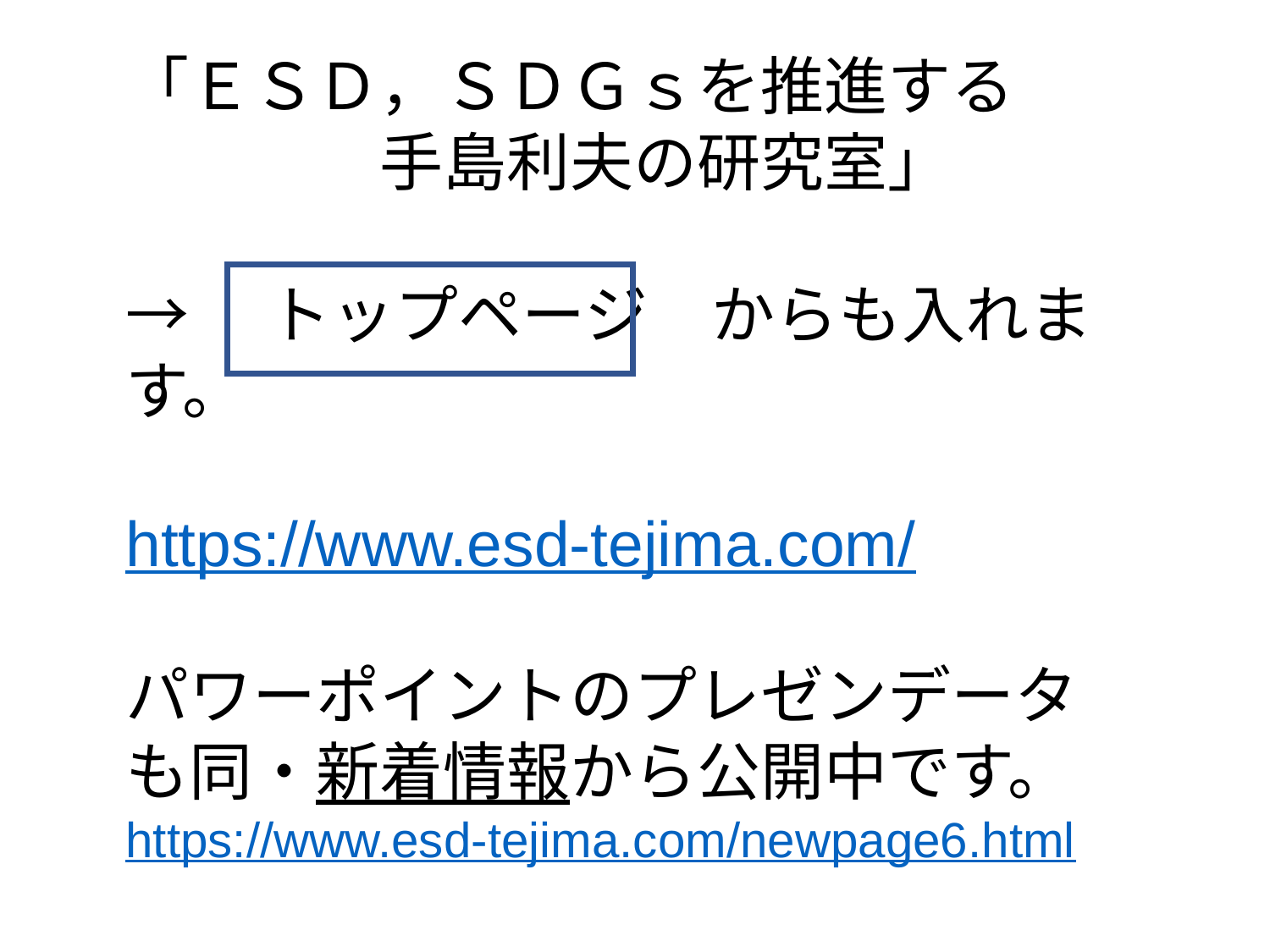

「ＥＳＤ，ＳＤＧｓを推進する
　　　　手島利夫の研究室」

→　トップページ　からも入れます。

https://www.esd-tejima.com/

パワーポイントのプレゼンデータ
も同・新着情報から公開中です。
https://www.esd-tejima.com/newpage6.html